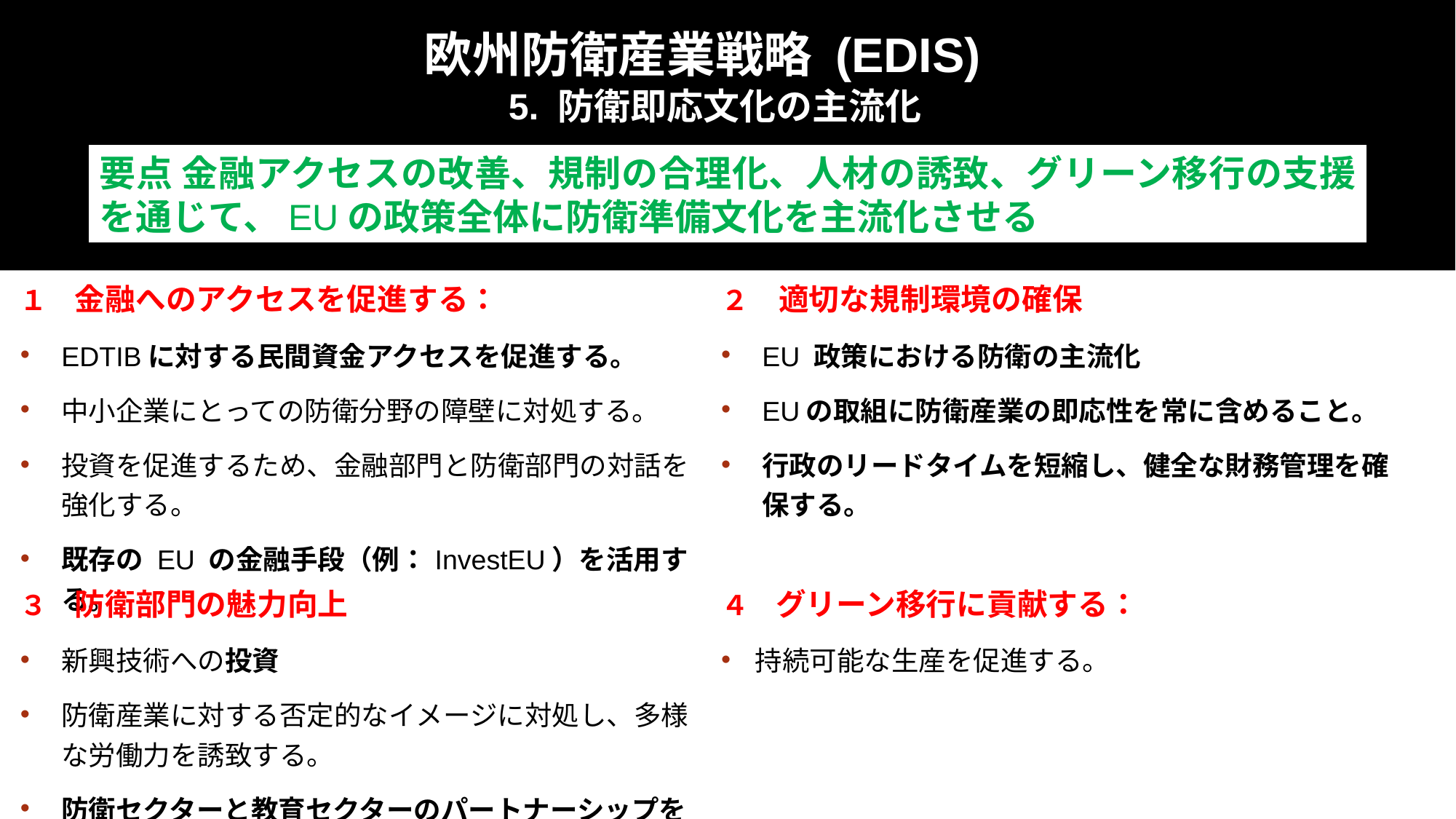

欧州防衛産業戦略 (EDIS) 
 5. 防衛即応文化の主流化
要点 金融アクセスの改善、規制の合理化、人材の誘致、グリーン移行の支援を通じて、EUの政策全体に防衛準備文化を主流化させる
| １　金融へのアクセスを促進する： EDTIBに対する民間資金アクセスを促進する。 中小企業にとっての防衛分野の障壁に対処する。 投資を促進するため、金融部門と防衛部門の対話を強化する。 既存の EU の金融手段（例：InvestEU）を活用する。 | ２　適切な規制環境の確保 EU 政策における防衛の主流化 EUの取組に防衛産業の即応性を常に含めること。 行政のリードタイムを短縮し、健全な財務管理を確保する。 |
| --- | --- |
| ３　防衛部門の魅力向上 新興技術への投資 防衛産業に対する否定的なイメージに対処し、多様な労働力を誘致する。 防衛セクターと教育セクターのパートナーシップを支援する。 | ４　グリーン移行に貢献する： 持続可能な生産を促進する。 |